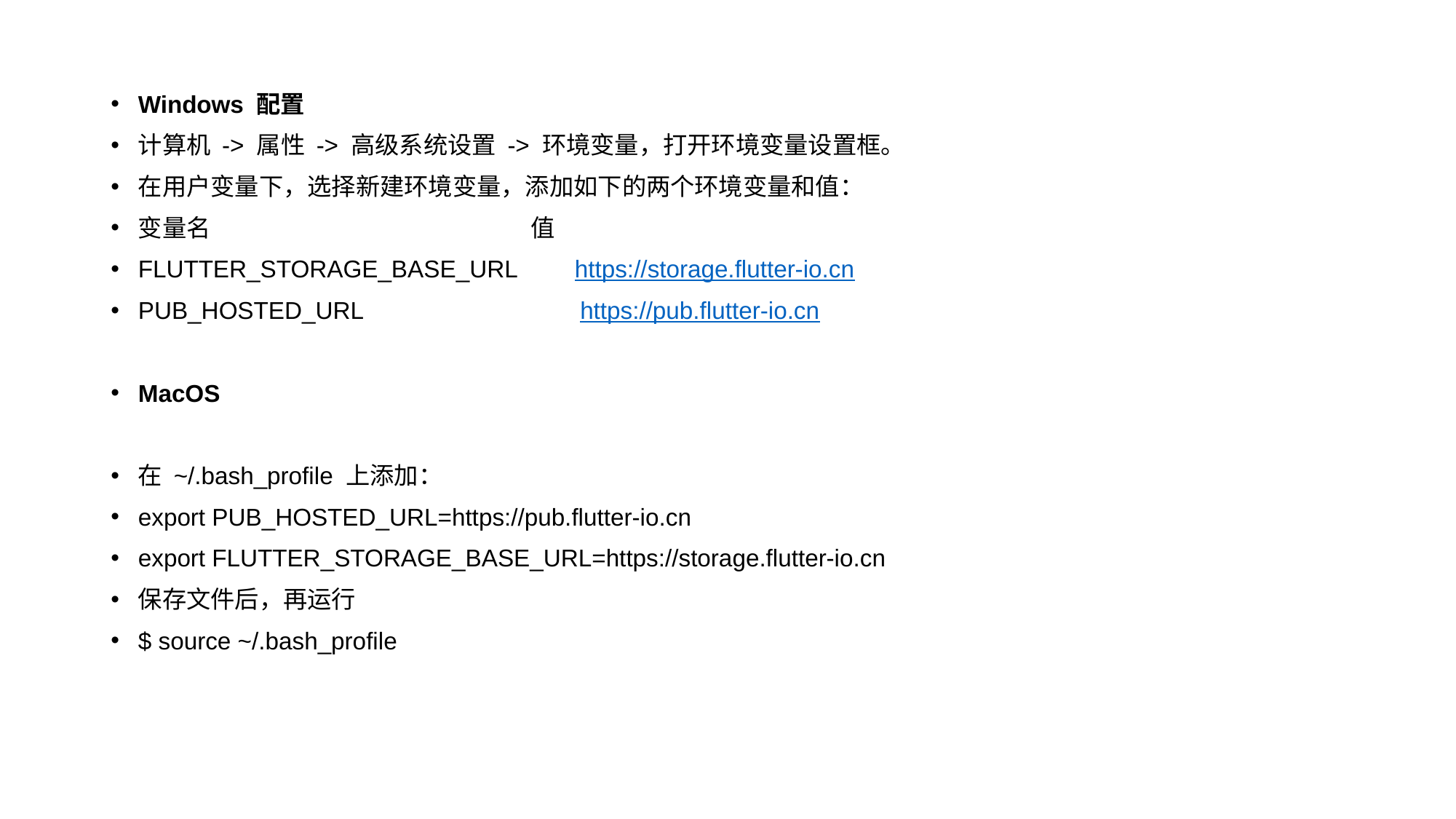

Windows 配置
计算机 -> 属性 -> 高级系统设置 -> 环境变量，打开环境变量设置框。
在用户变量下，选择新建环境变量，添加如下的两个环境变量和值：
变量名	                                                    值
FLUTTER_STORAGE_BASE_URL	https://storage.flutter-io.cn
PUB_HOSTED_URL	                 https://pub.flutter-io.cn

MacOS

在 ~/.bash_profile 上添加：
export PUB_HOSTED_URL=https://pub.flutter-io.cn
export FLUTTER_STORAGE_BASE_URL=https://storage.flutter-io.cn
保存文件后，再运行
$ source ~/.bash_profile